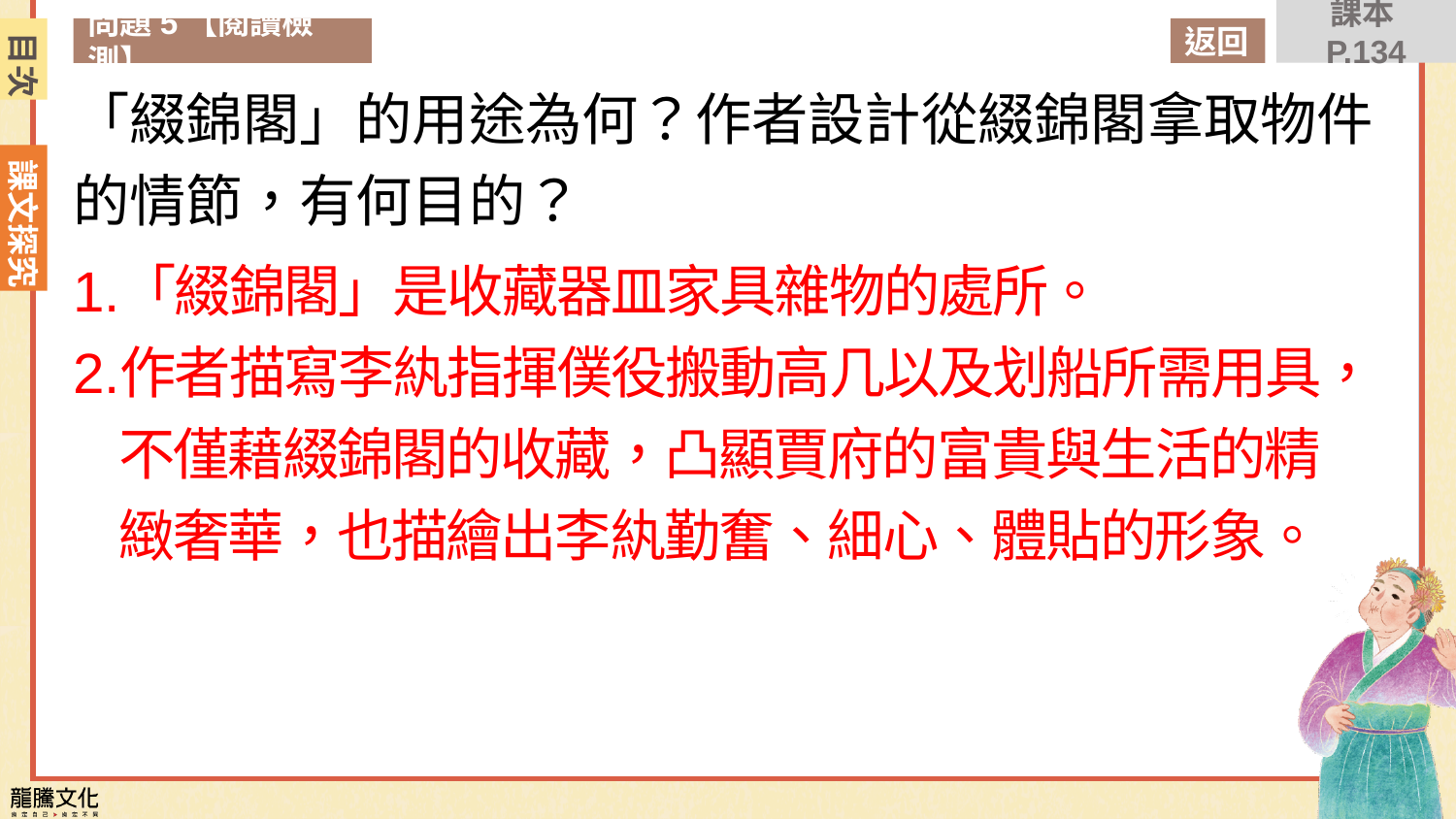

課本P.134
目次
問題5【閱讀檢測】
返回
「綴錦閣」的用途為何？作者設計從綴錦閣拿取物件的情節，有何目的？
「綴錦閣」是收藏器皿家具雜物的處所。
作者描寫李紈指揮僕役搬動高几以及划船所需用具，不僅藉綴錦閣的收藏，凸顯賈府的富貴與生活的精緻奢華，也描繪出李紈勤奮、細心、體貼的形象。